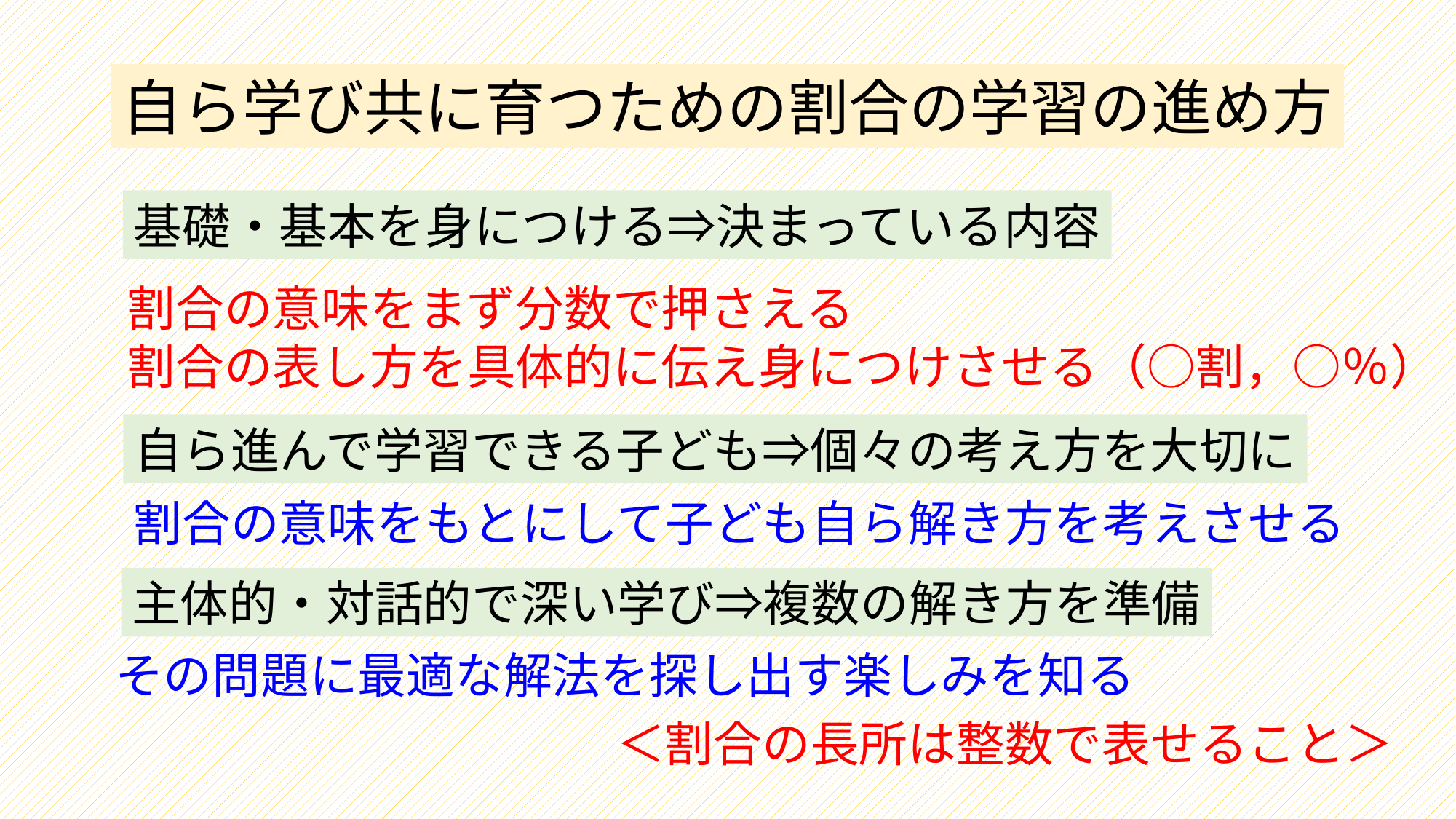

自ら学び共に育つための割合の学習の進め方
基礎・基本を身につける⇒決まっている内容
割合の意味をまず分数で押さえる
割合の表し方を具体的に伝え身につけさせる（○割，○％）
自ら進んで学習できる子ども⇒個々の考え方を大切に
割合の意味をもとにして子ども自ら解き方を考えさせる
主体的・対話的で深い学び⇒複数の解き方を準備
その問題に最適な解法を探し出す楽しみを知る
＜割合の長所は整数で表せること＞